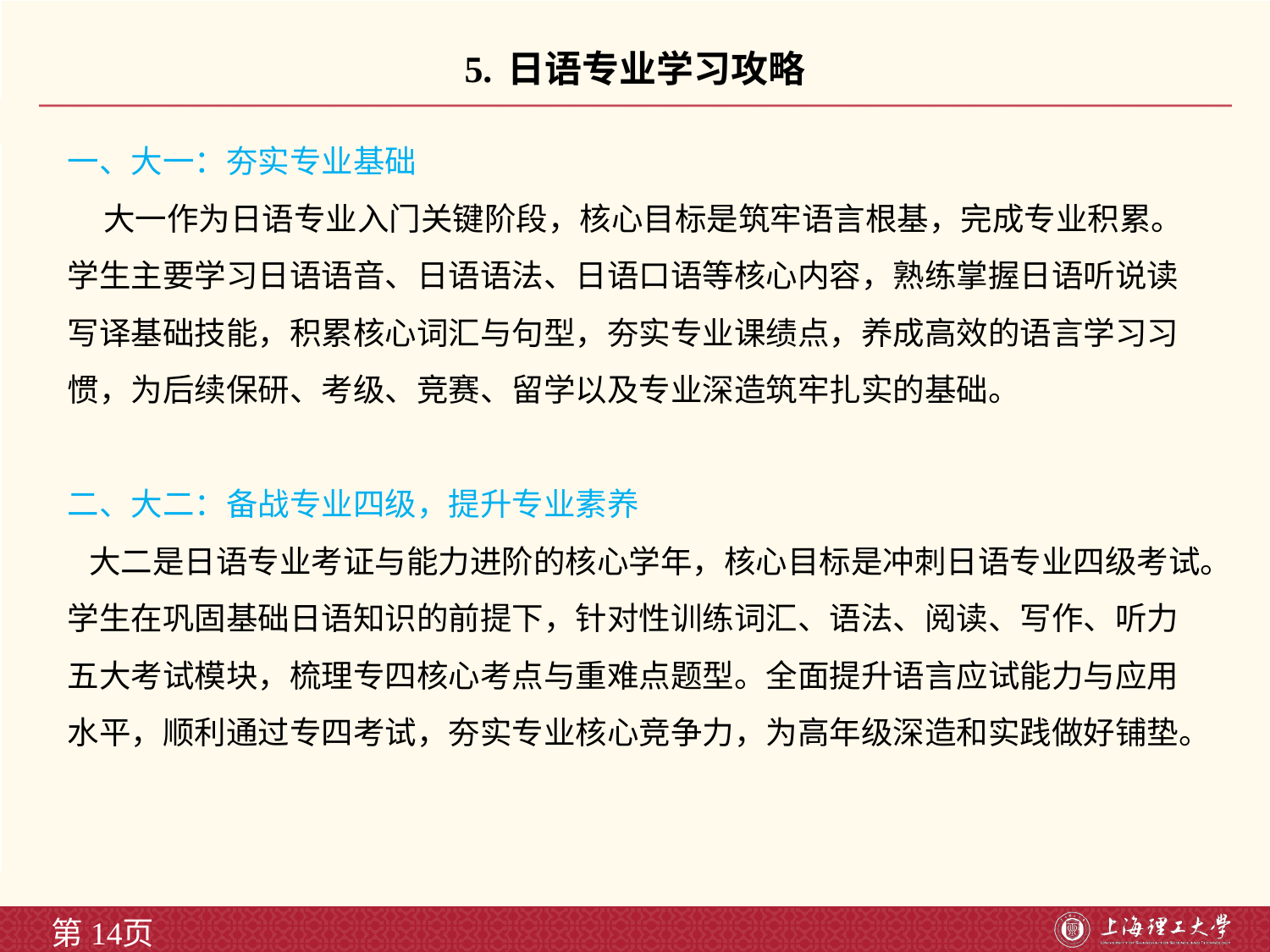

# 5. 日语专业学习攻略
一、大一：夯实专业基础
    大一作为日语专业入门关键阶段，核心目标是筑牢语言根基，完成专业积累。学生主要学习日语语音、日语语法、日语口语等核心内容，熟练掌握日语听说读写译基础技能，积累核心词汇与句型，夯实专业课绩点，养成高效的语言学习习惯，为后续保研、考级、竞赛、留学以及专业深造筑牢扎实的基础。

二、大二：备战专业四级，提升专业素养
  大二是日语专业考证与能力进阶的核心学年，核心目标是冲刺日语专业四级考试。学生在巩固基础日语知识的前提下，针对性训练词汇、语法、阅读、写作、听力五大考试模块，梳理专四核心考点与重难点题型。全面提升语言应试能力与应用水平，顺利通过专四考试，夯实专业核心竞争力，为高年级深造和实践做好铺垫。
第14页